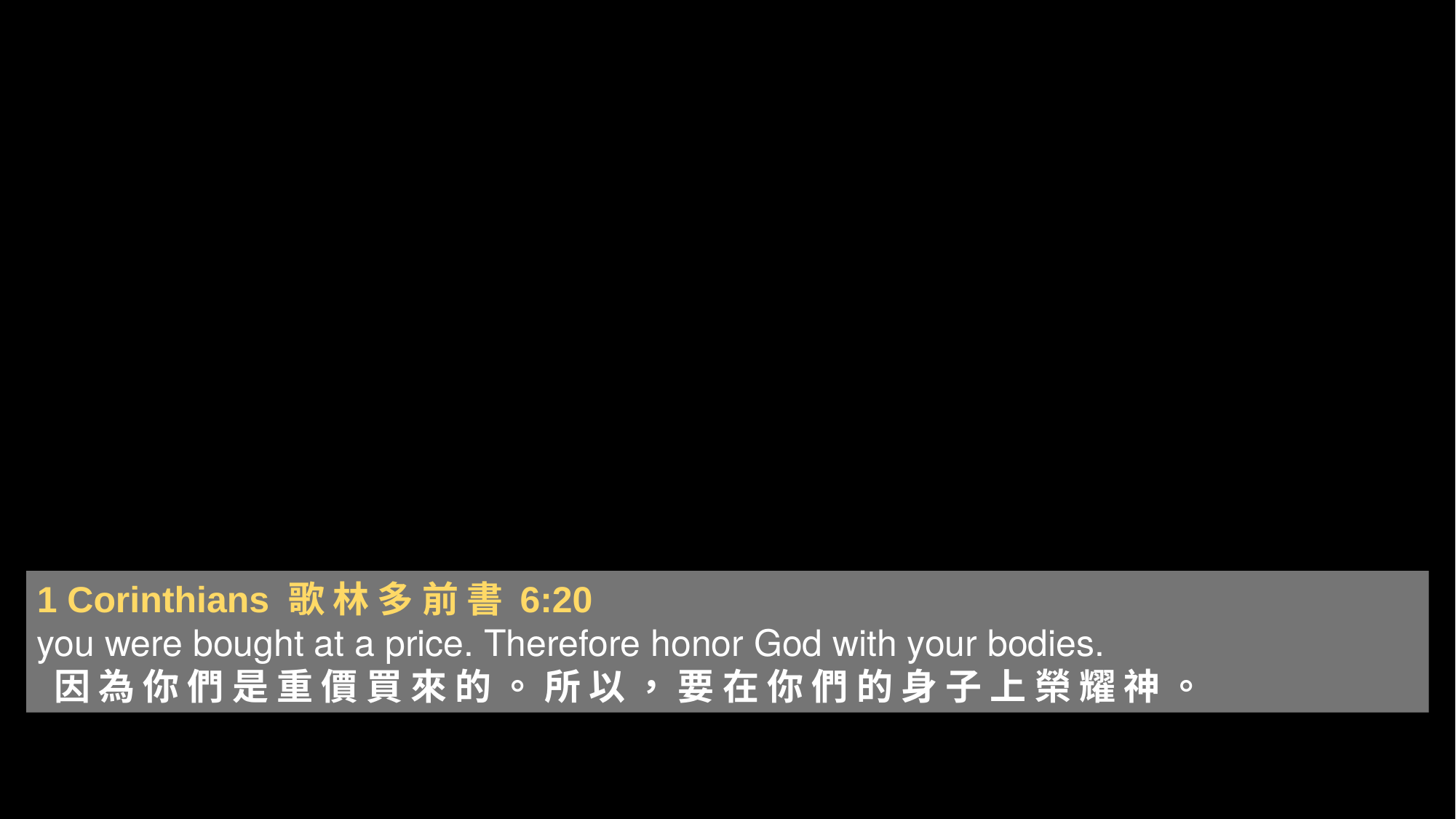

1 Corinthians 歌 林 多 前 書 6:20
you were bought at a price. Therefore honor God with your bodies.
 因 為 你 們 是 重 價 買 來 的 。 所 以 ， 要 在 你 們 的 身 子 上 榮 耀 神 。